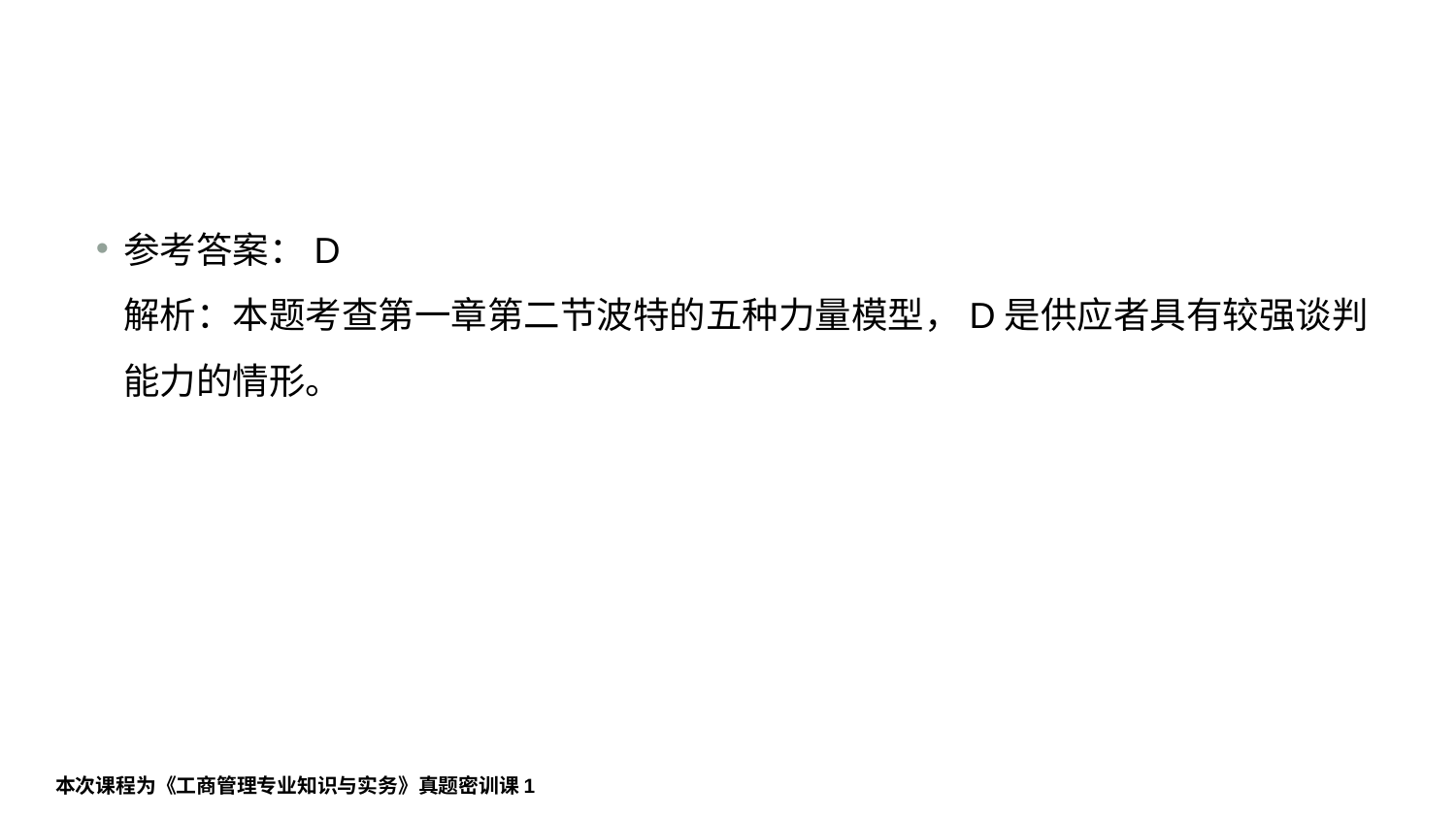

参考答案：D
解析：本题考查第一章第二节波特的五种力量模型，D是供应者具有较强谈判能力的情形。